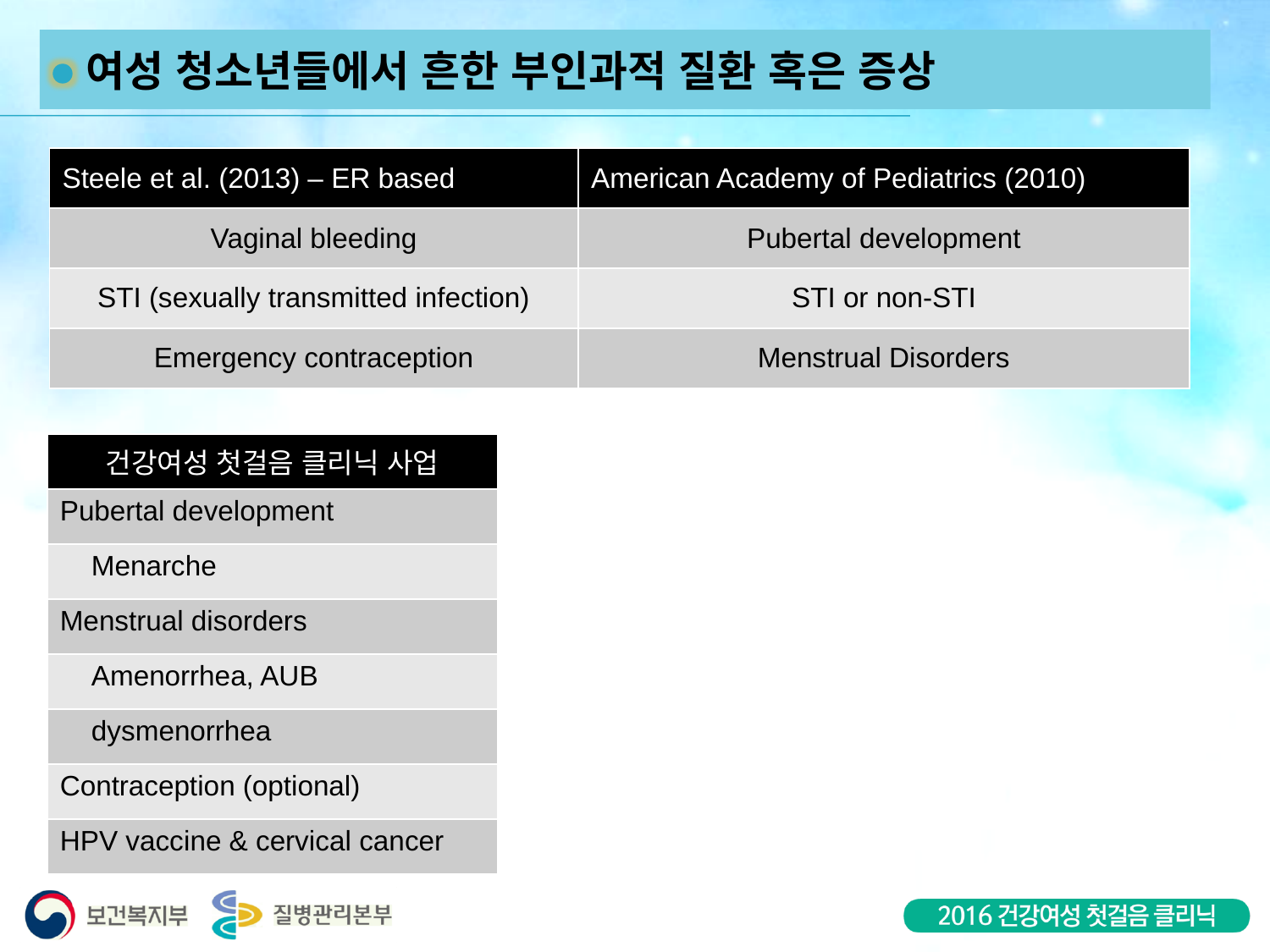

여성 청소년들에서 흔한 부인과적 질환 혹은 증상

| Steele et al. (2013) – ER based | American Academy of Pediatrics (2010) |
| --- | --- |
| Vaginal bleeding | Pubertal development |
| STI (sexually transmitted infection) | STI or non-STI |
| Emergency contraception | Menstrual Disorders |
| 건강여성 첫걸음 클리닉 사업 |
| --- |
| Pubertal development |
| Menarche |
| Menstrual disorders |
| Amenorrhea, AUB |
| dysmenorrhea |
| Contraception (optional) |
| HPV vaccine & cervical cancer |